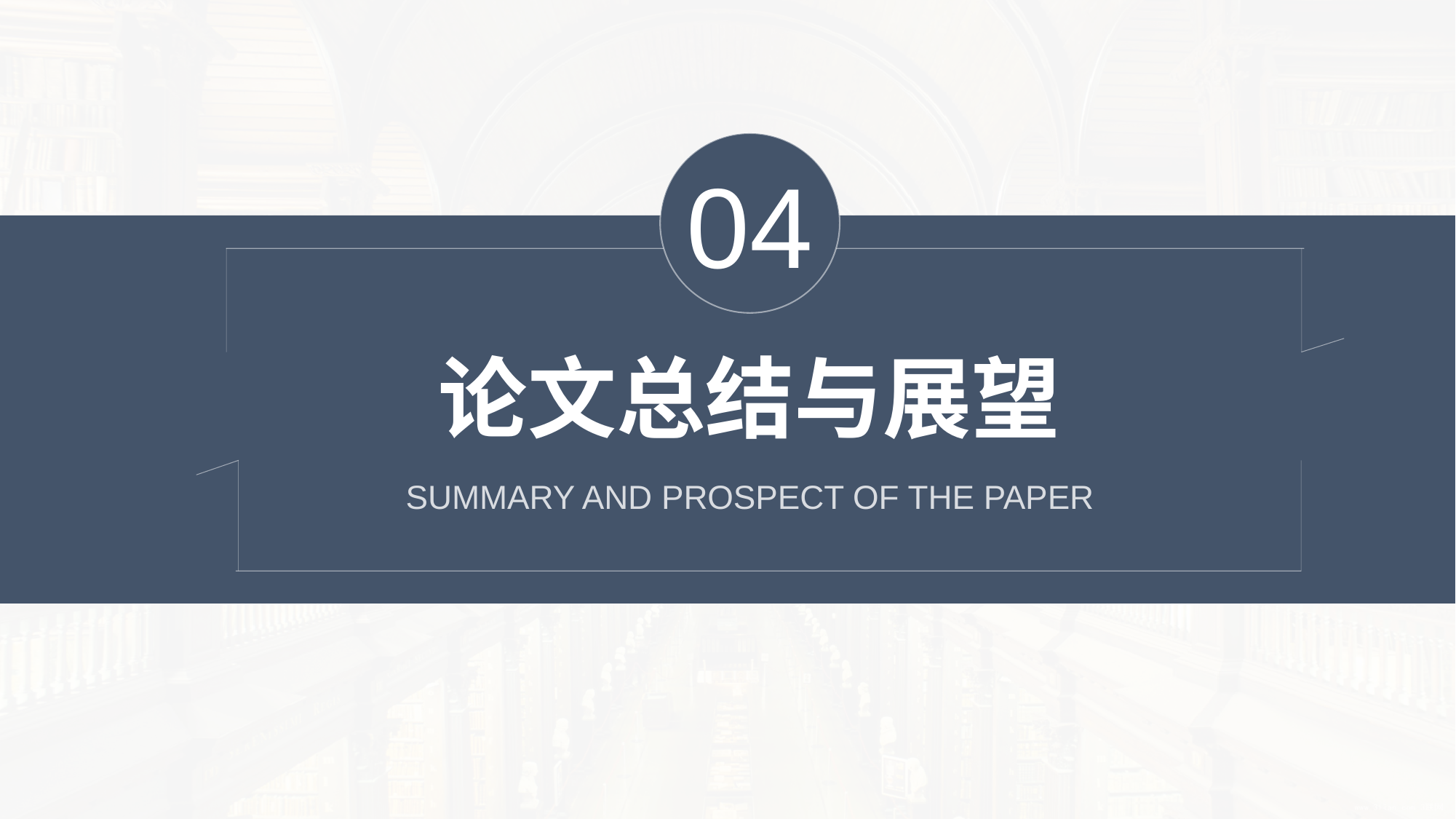

04

论文总结与展望
Summary and Prospect of the paper